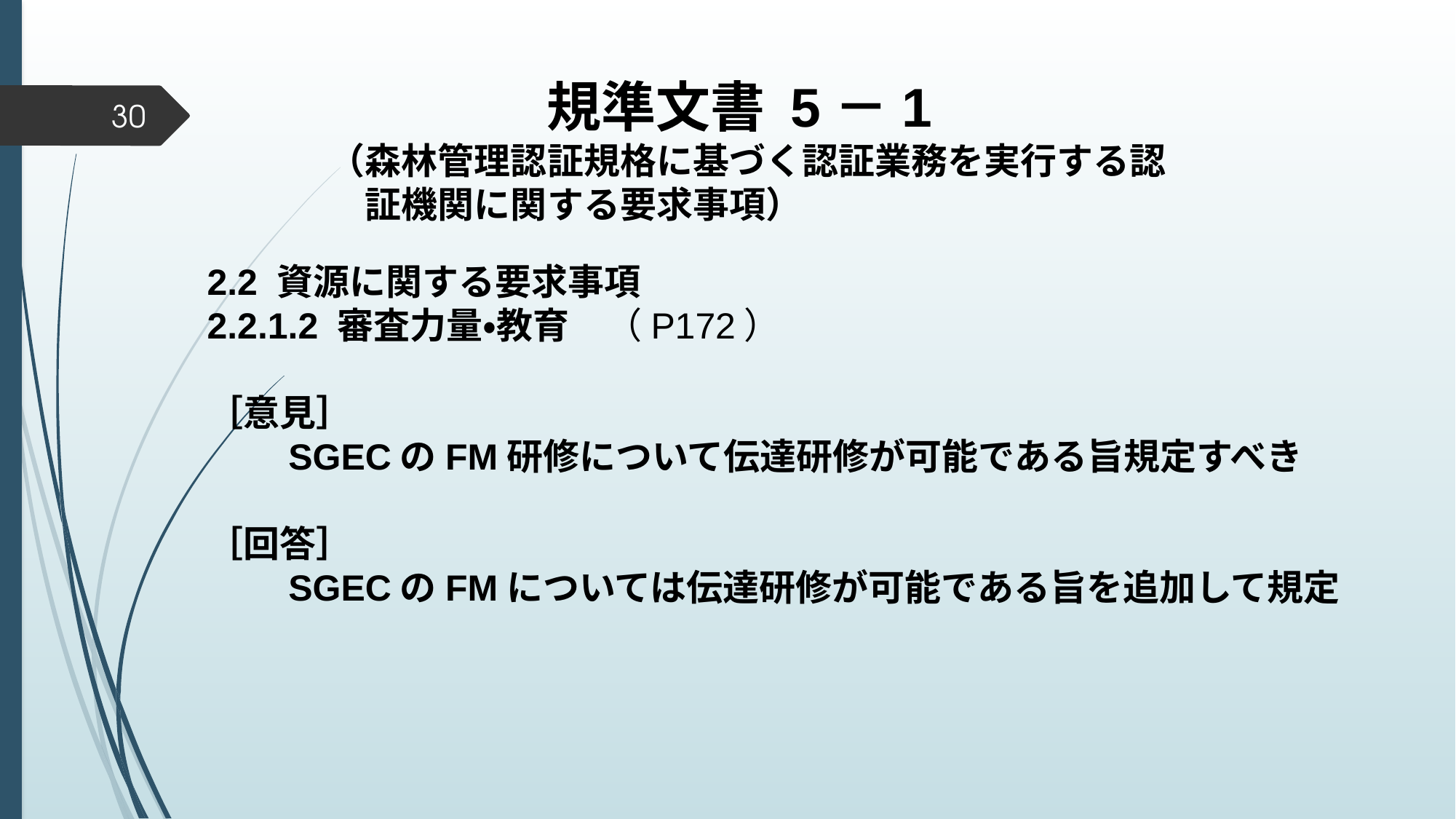

規準文書 5－1
（森林管理認証規格に基づく認証業務を実行する認
　証機関に関する要求事項）
30

2.2 資源に関する要求事項
2.2.1.2 審査力量・教育　（P172）

［意見］
　　SGECのFM研修について伝達研修が可能である旨規定すべき

［回答］
　　SGECのFMについては伝達研修が可能である旨を追加して規定